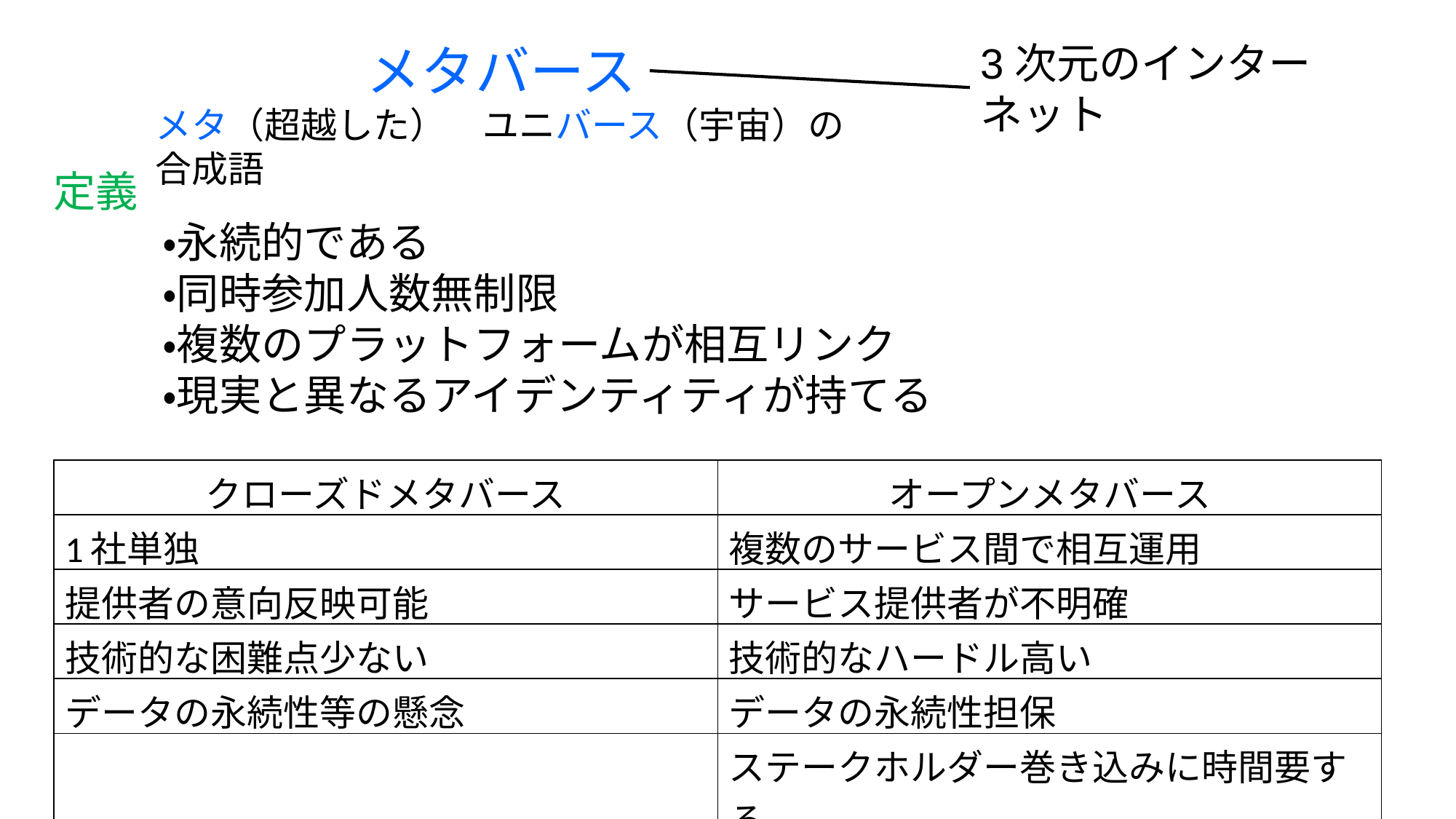

メタバース
メタ（超越した）　ユニバース（宇宙）の合成語
3次元のインターネット
定義
	・永続的である
	・同時参加人数無制限
	・複数のプラットフォームが相互リンク
	・現実と異なるアイデンティティが持てる
| クローズドメタバース | オープンメタバース |
| --- | --- |
| 1社単独 | 複数のサービス間で相互運用 |
| 提供者の意向反映可能 | サービス提供者が不明確 |
| 技術的な困難点少ない | 技術的なハードル高い |
| データの永続性等の懸念 | データの永続性担保 |
|  | ステークホルダー巻き込みに時間要する |